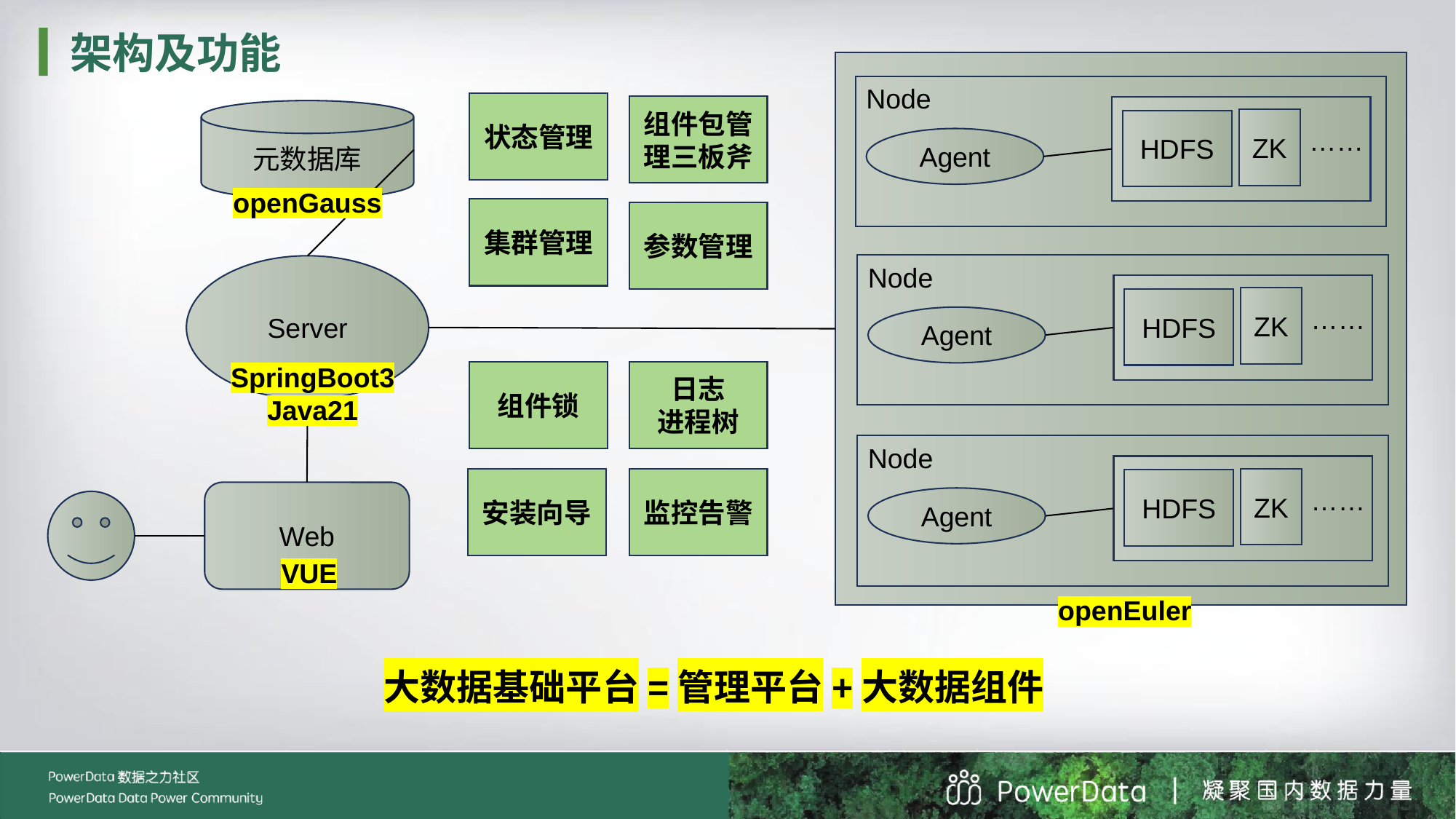

架构及功能

Node
状态管理
组件包管理三板斧

元数据库
ZK
HDFS
……
Agent
openGauss
集群管理
参数管理
Node
Server

ZK
HDFS
……
Agent
SpringBoot3
Java21
组件锁
日志
进程树
Node

安装向导
监控告警
ZK
HDFS
……
Web
Agent

VUE
openEuler
大数据基础平台=管理平台+大数据组件